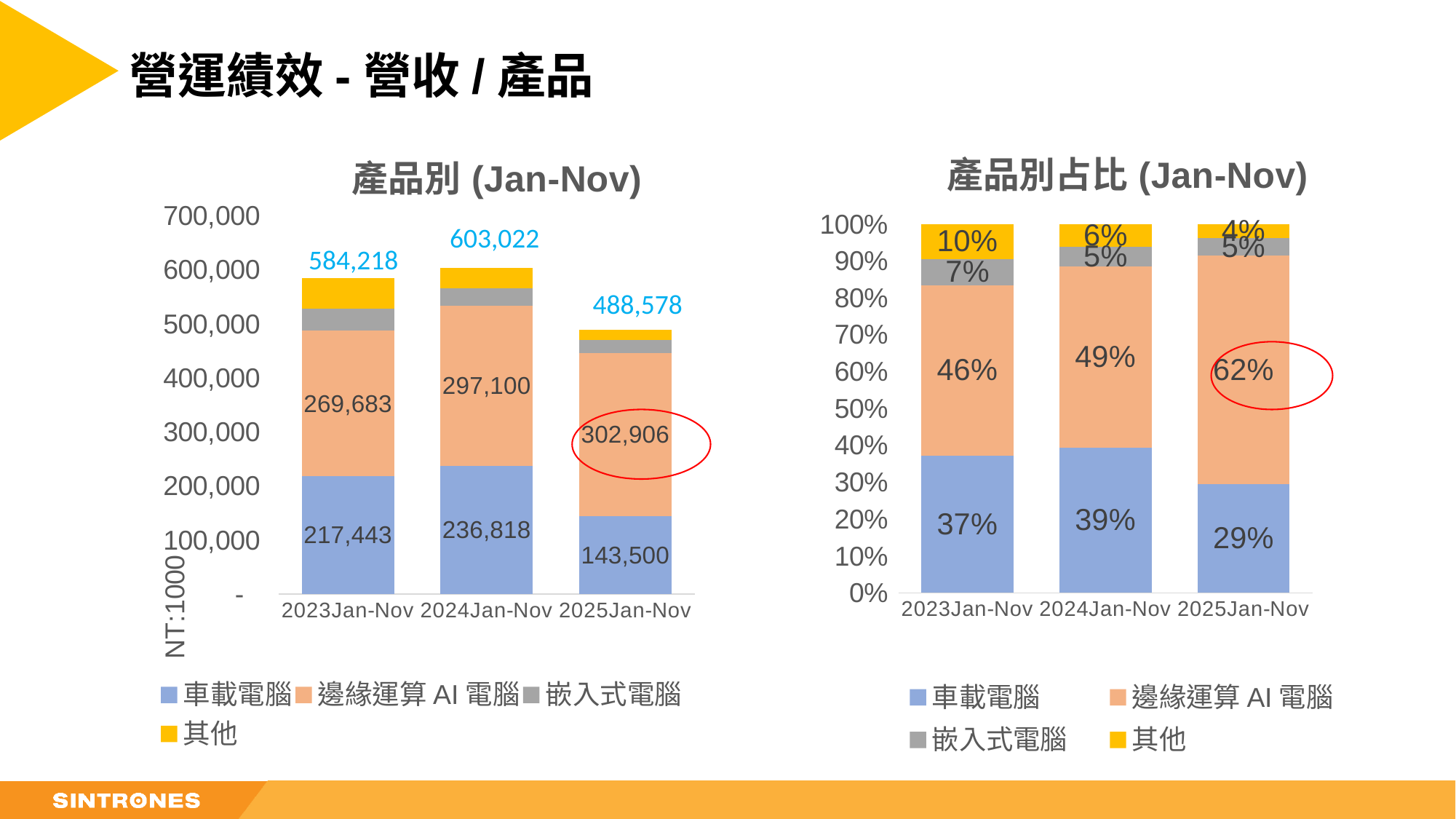

# 營運績效-營收/產品

### Chart: 產品別占比(Jan-Nov)

| Category | 車載電腦 | 邊緣運算AI電腦 | 嵌入式電腦 | 其他 |
|---|---|---|---|---|
| 2023Jan-Nov | 0.3721949683166215 | 0.4616136442218487 | 0.07081945438175476 | 0.09537193307977501 |
| 2024Jan-Nov | 0.392718673613898 | 0.4926851756652328 | 0.053618275950131175 | 0.06097787477073805 |
| 2025Jan-Nov | 0.2937094998137452 | 0.6199747020946502 | 0.04734760877485274 | 0.03896818931675188 |

### Chart: 產品別(Jan-Nov)

| Category | 車載電腦 | 邊緣運算AI電腦 | 嵌入式電腦 | 其他 |
|---|---|---|---|---|
| 2023Jan-Nov | 217443.0 | 269683.0 | 41374.0 | 55718.0 |
| 2024Jan-Nov | 236818.0 | 297100.0 | 32333.0 | 36771.0 |
| 2025Jan-Nov | 143500.0 | 302906.0 | 23133.0 | 19039.0 |
603,022
584,218
488,578